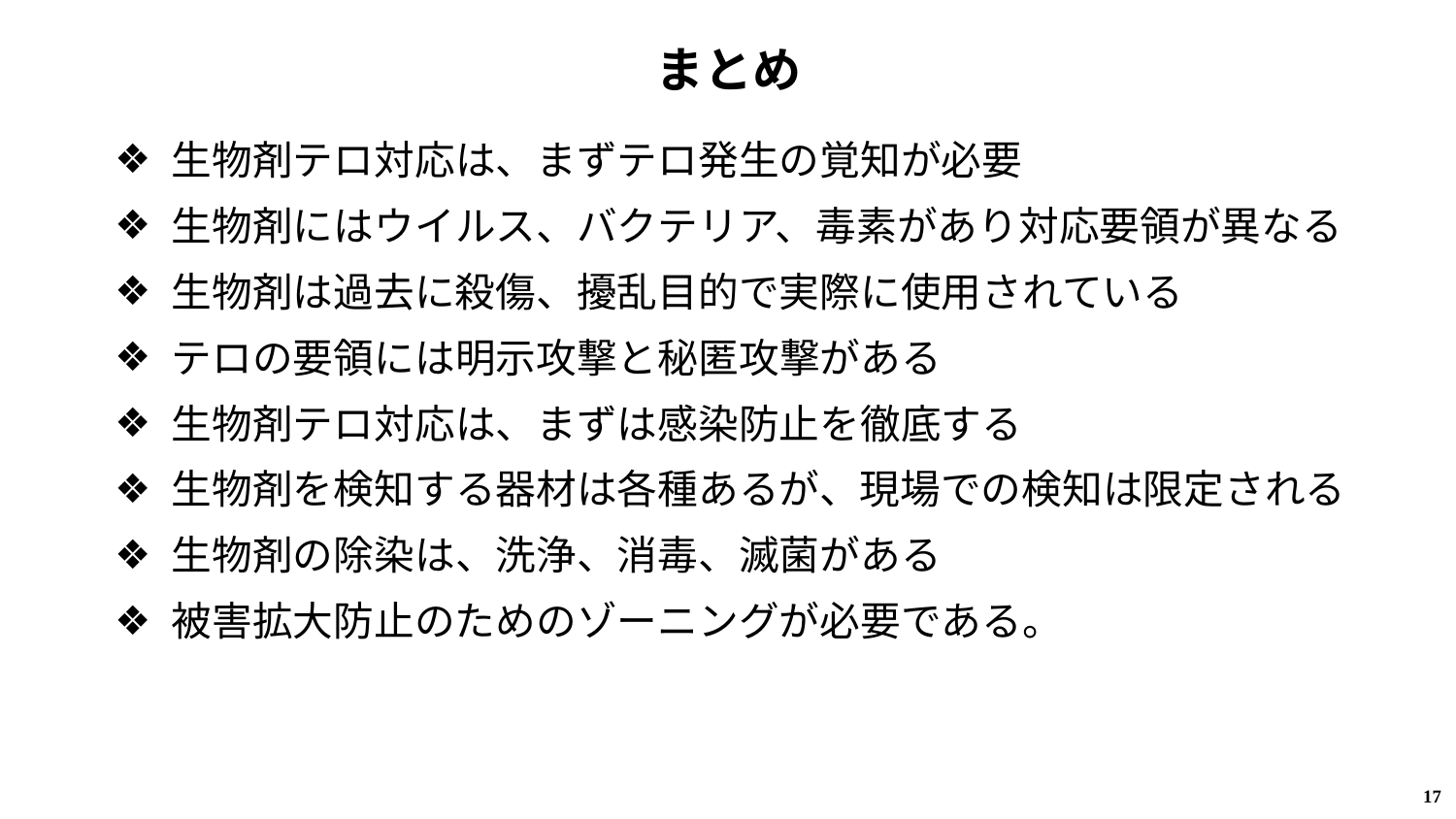

# まとめ
生物剤テロ対応は、まずテロ発生の覚知が必要
生物剤にはウイルス、バクテリア、毒素があり対応要領が異なる
生物剤は過去に殺傷、擾乱目的で実際に使用されている
テロの要領には明示攻撃と秘匿攻撃がある
生物剤テロ対応は、まずは感染防止を徹底する
生物剤を検知する器材は各種あるが、現場での検知は限定される
生物剤の除染は、洗浄、消毒、滅菌がある
被害拡大防止のためのゾーニングが必要である。

17